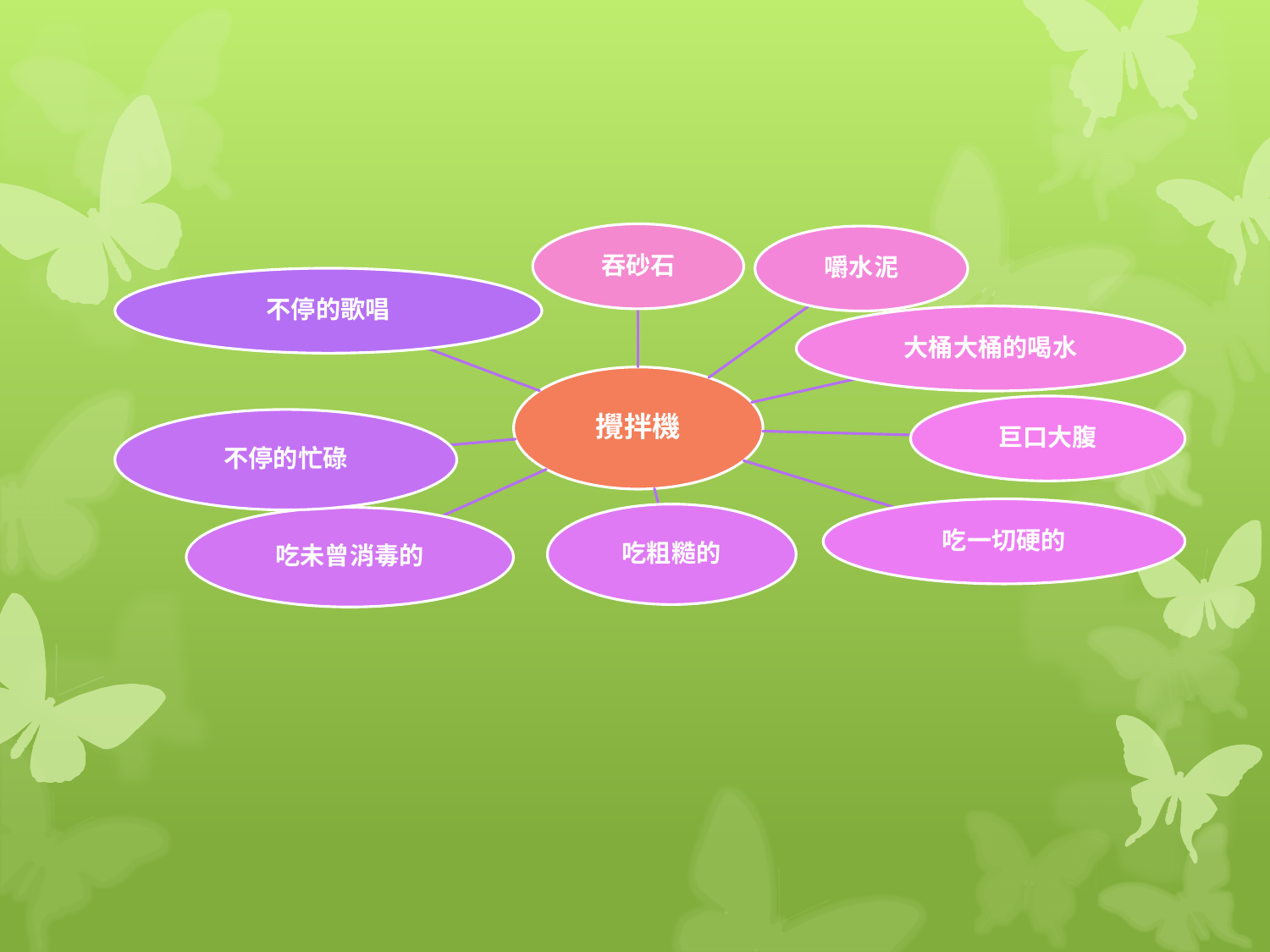

攪拌機

吞砂石

嚼水泥

大桶大桶的喝水

巨口大腹

吃一切硬的

吃粗糙的

吃未曾消毒的

不停的忙碌

不停的歌唱